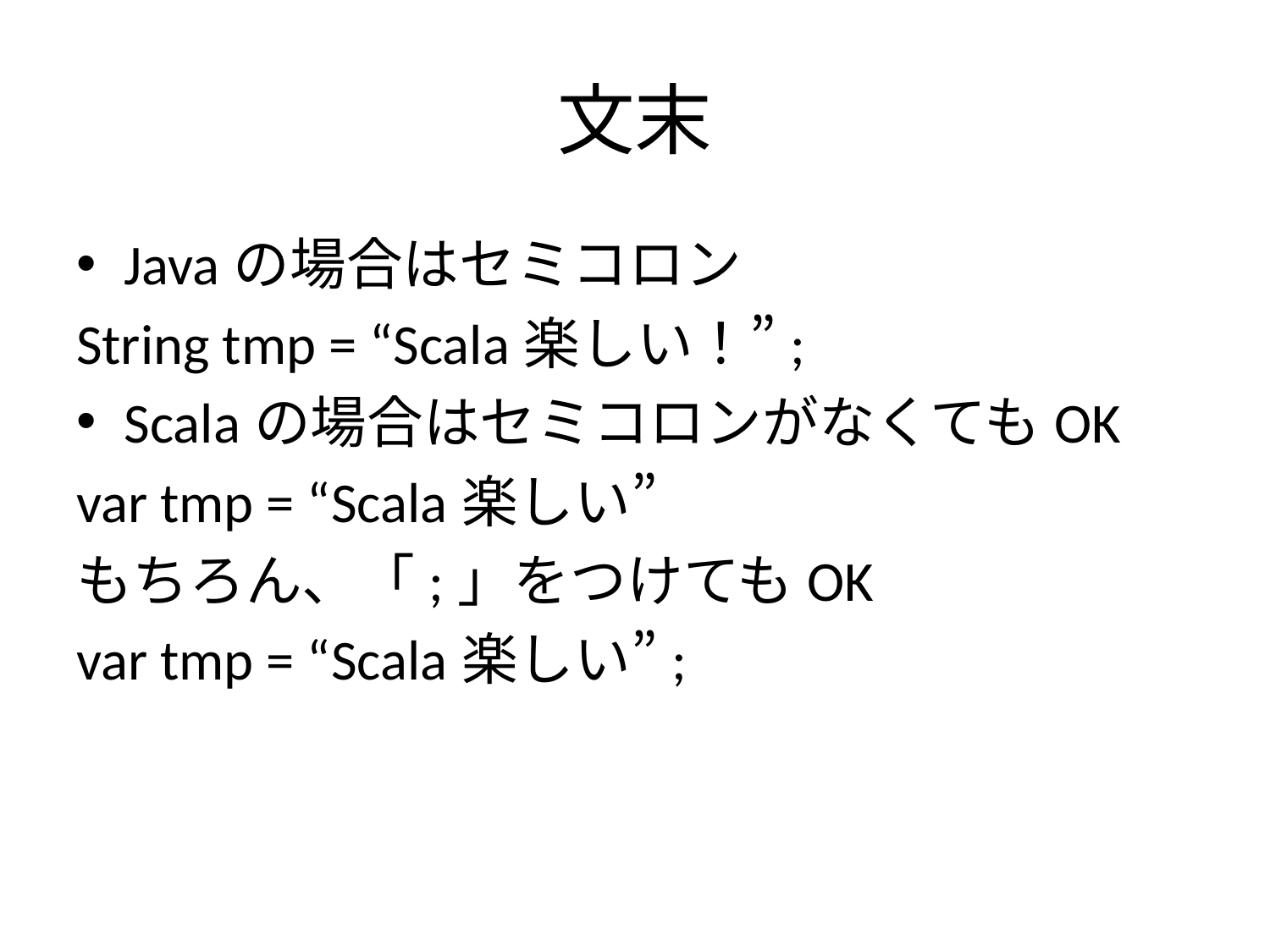

# 文末
Javaの場合はセミコロン
String tmp = “Scala楽しい！”;
Scalaの場合はセミコロンがなくてもOK
var tmp = “Scala楽しい”
もちろん、「;」をつけてもOK
var tmp = “Scala楽しい”;